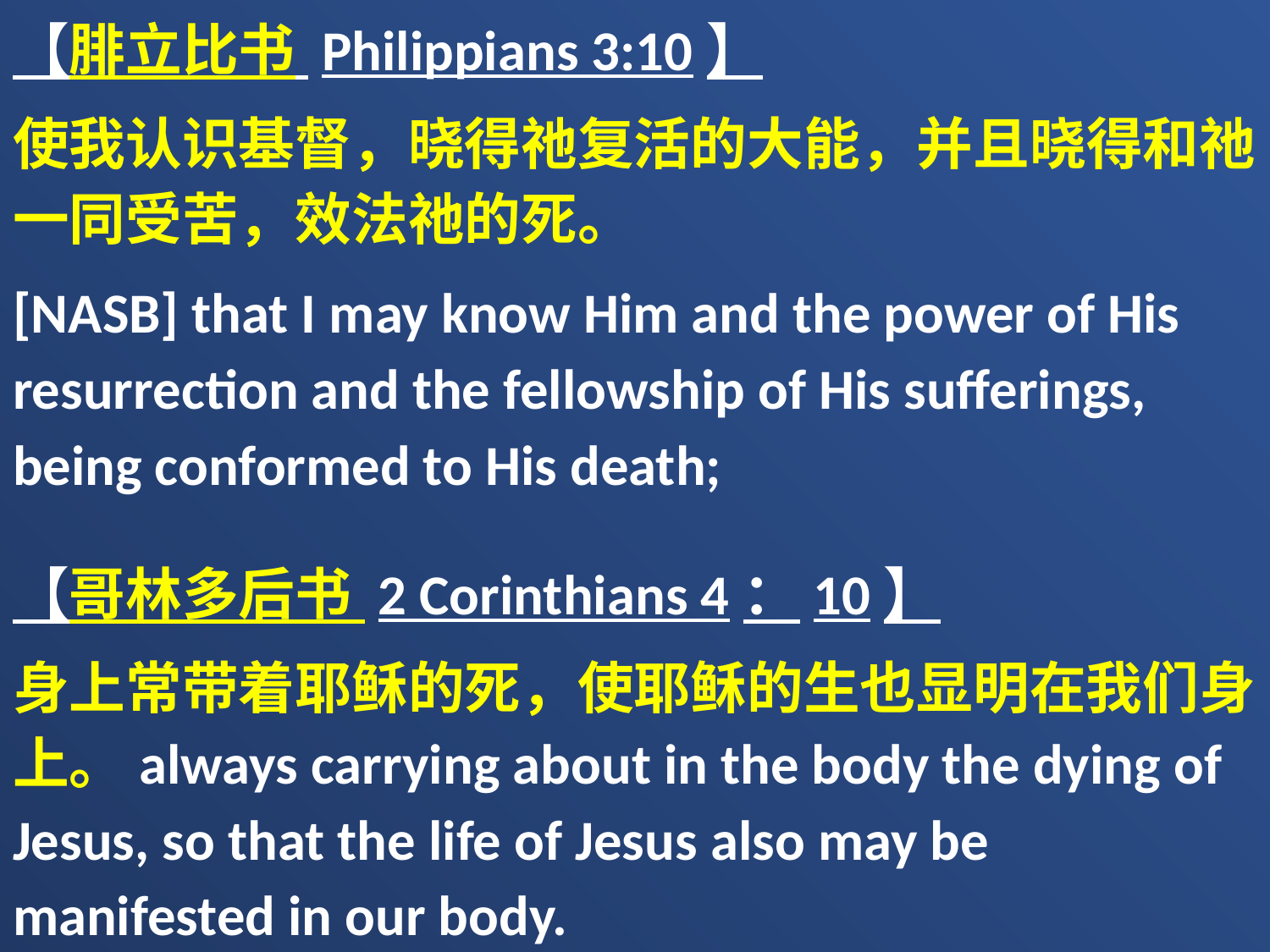

【腓立比书 Philippians 3:10】
使我认识基督，晓得祂复活的大能，并且晓得和祂一同受苦，效法祂的死。
[NASB] that I may know Him and the power of His resurrection and the fellowship of His sufferings, being conformed to His death;

【哥林多后书 2 Corinthians 4：10】
身上常带着耶稣的死，使耶稣的生也显明在我们身上。always carrying about in the body the dying of Jesus, so that the life of Jesus also may be manifested in our body.